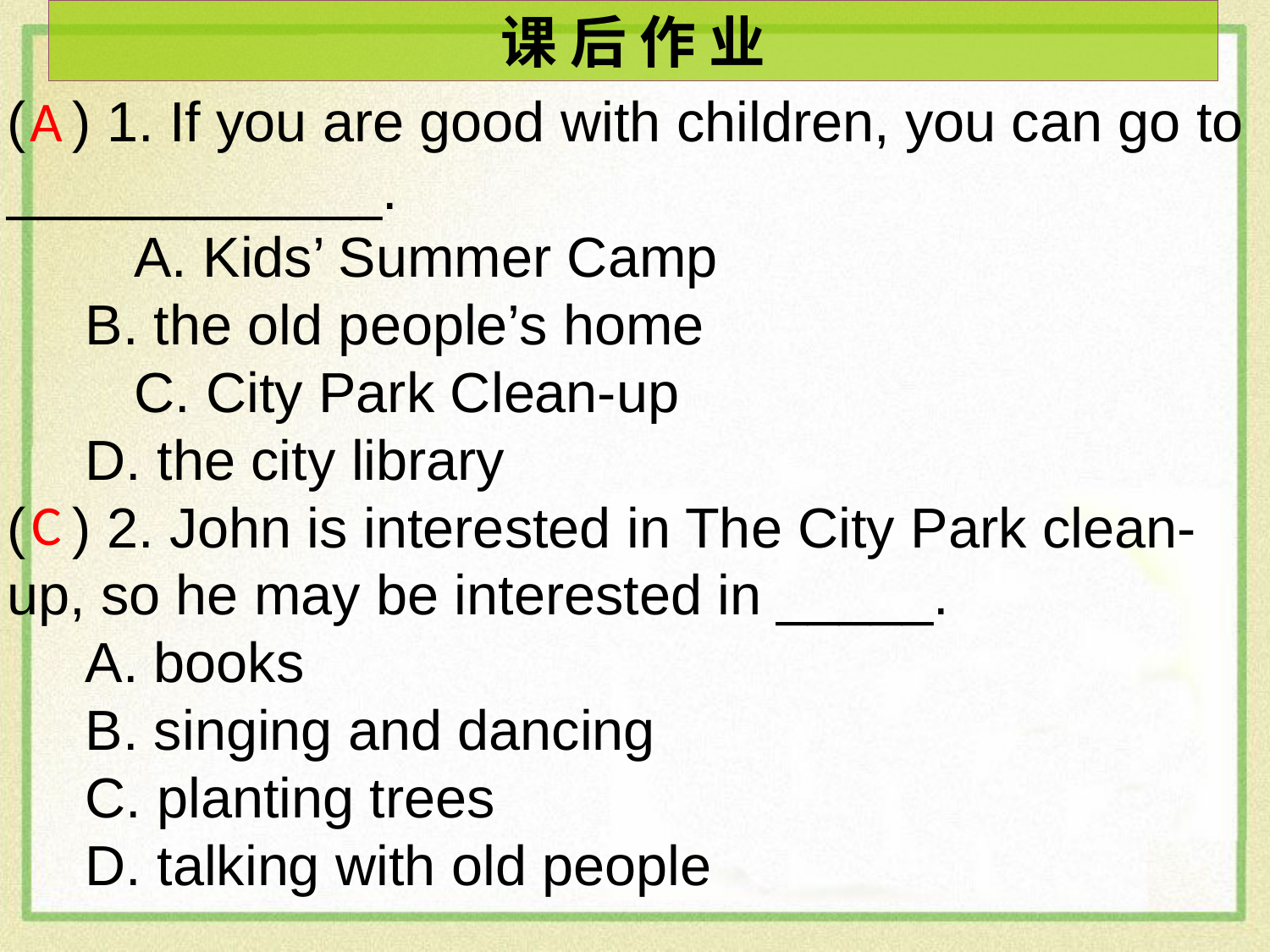

课 后 作 业
(   ) 1. If you are good with children, you can go to ____________.
 	A. Kids’ Summer Camp
     B. the old people’s home
	C. City Park Clean-up
     D. the city library
(   ) 2. John is interested in The City Park clean-up, so he may be interested in _____.
     A. books
     B. singing and dancing
     C. planting trees
     D. talking with old people
A
C